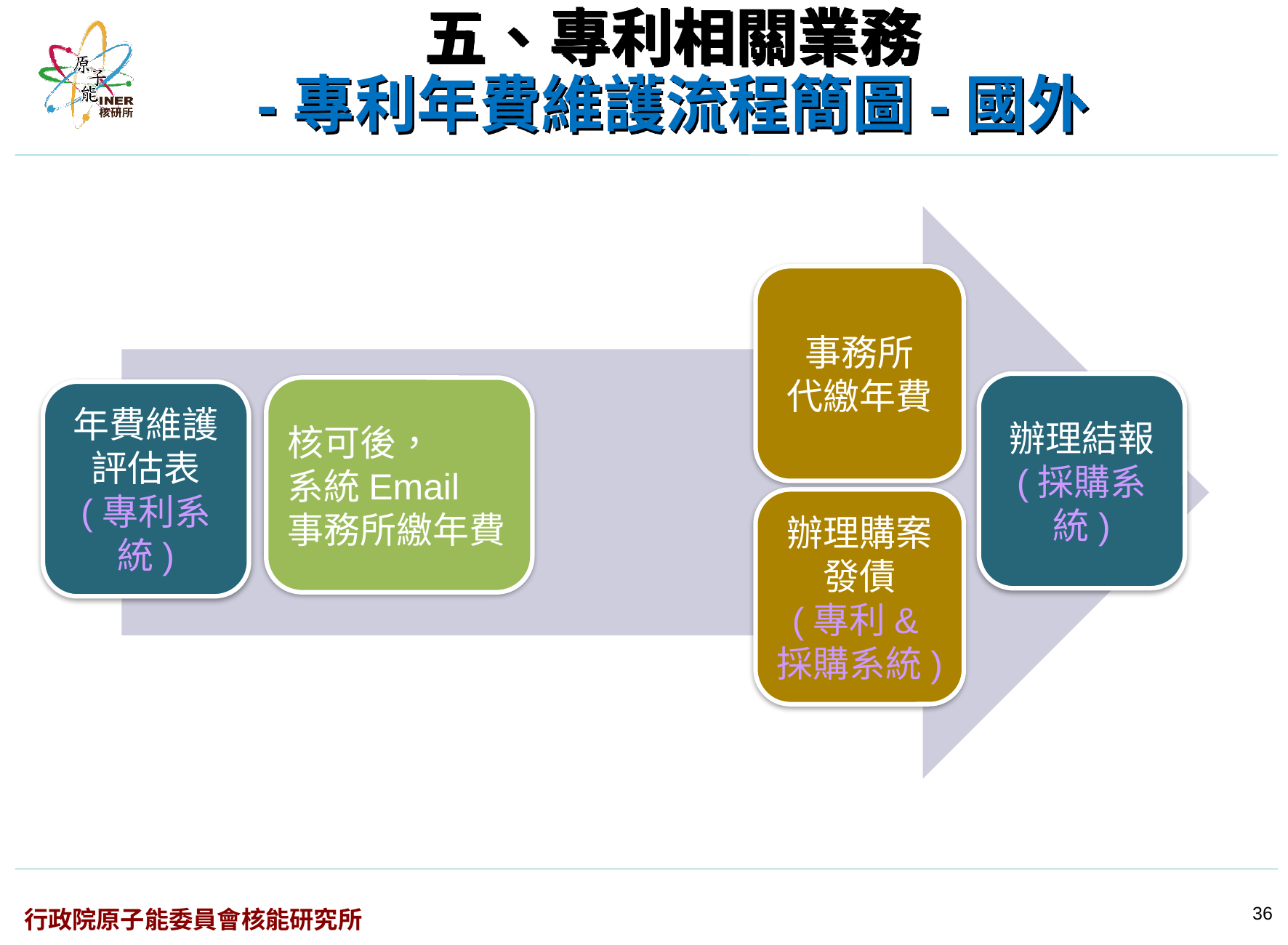

# 五、專利相關業務 -專利年費維護流程簡圖-國外

事務所
代繳年費
辦理結報
(採購系統)
核可後，
系統Email
事務所繳年費
年費維護評估表
(專利系統)
辦理購案發債
(專利&採購系統)